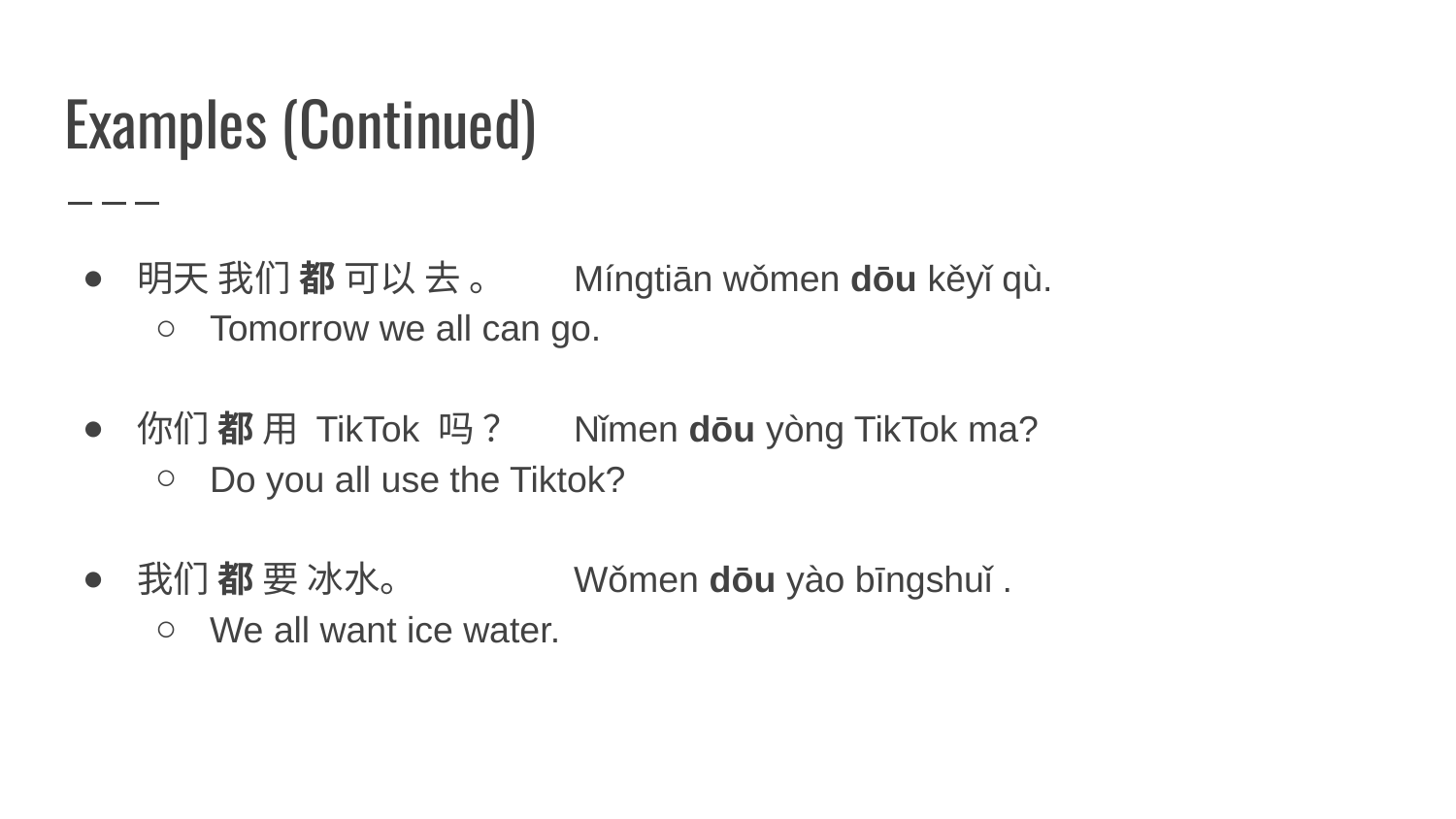

# Examples (Continued)
明天 我们 都 可以 去 。	Míngtiān wǒmen dōu kěyǐ qù.
Tomorrow we all can go.
你们 都 用 TikTok 吗 ？	Nǐmen dōu yòng TikTok ma?
Do you all use the Tiktok?
我们 都 要 冰水。		Wǒmen dōu yào bīngshuǐ .
We all want ice water.